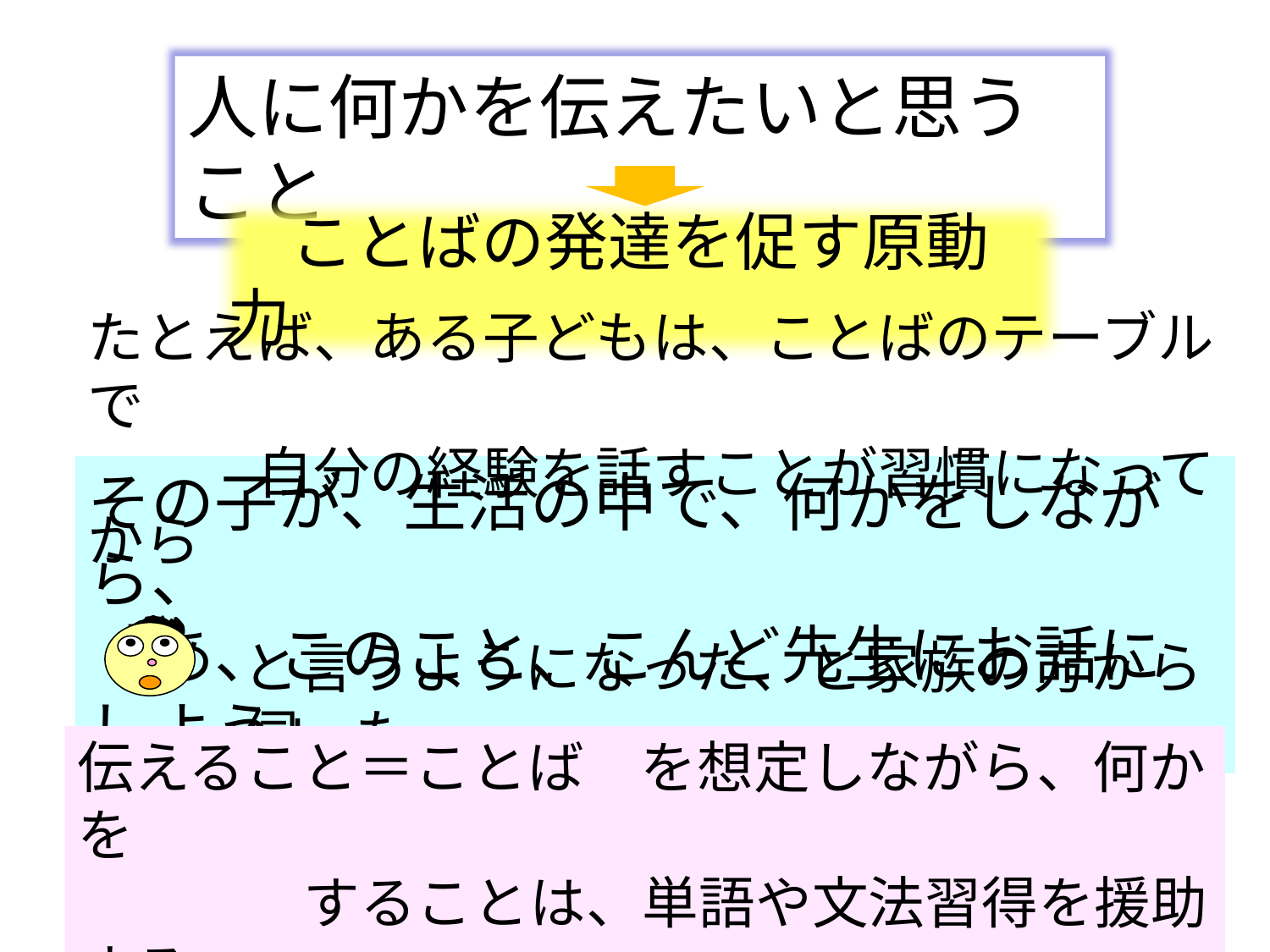

人に何かを伝えたいと思うこと

　ことばの発達を促す原動力
たとえば、ある子どもは、ことばのテーブルで
　　　自分の経験を話すことが習慣になってから
その子が、生活の中で、何かをしながら、
「あ、このこと、こんど先生にお話にしよう」

と言うようになった、と家族の方から伺った
伝えること＝ことば　を想定しながら、何かを
　　　　することは、単語や文法習得を援助する